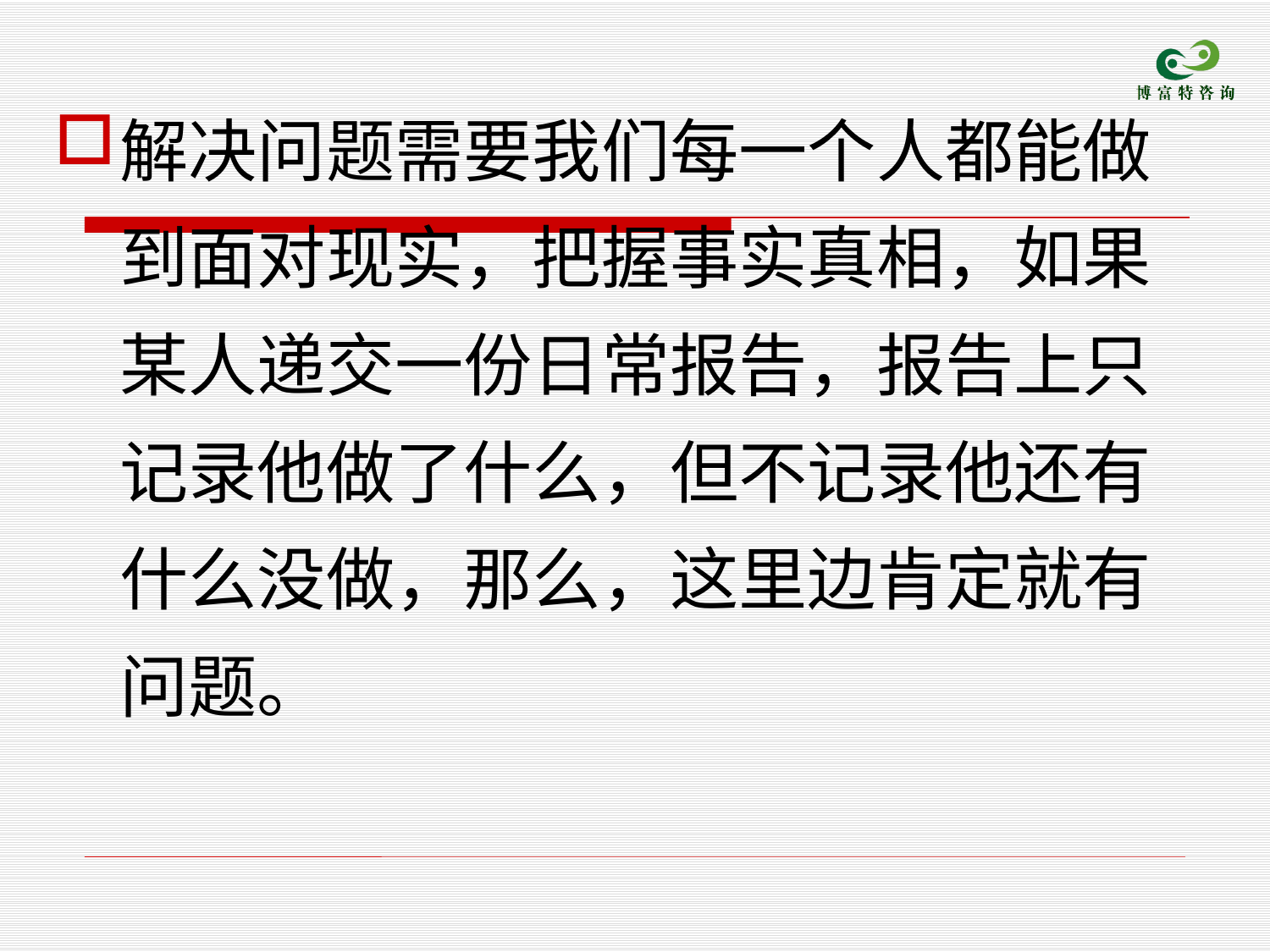

解决问题需要我们每一个人都能做到面对现实，把握事实真相，如果某人递交一份日常报告，报告上只记录他做了什么，但不记录他还有什么没做，那么，这里边肯定就有问题。
642